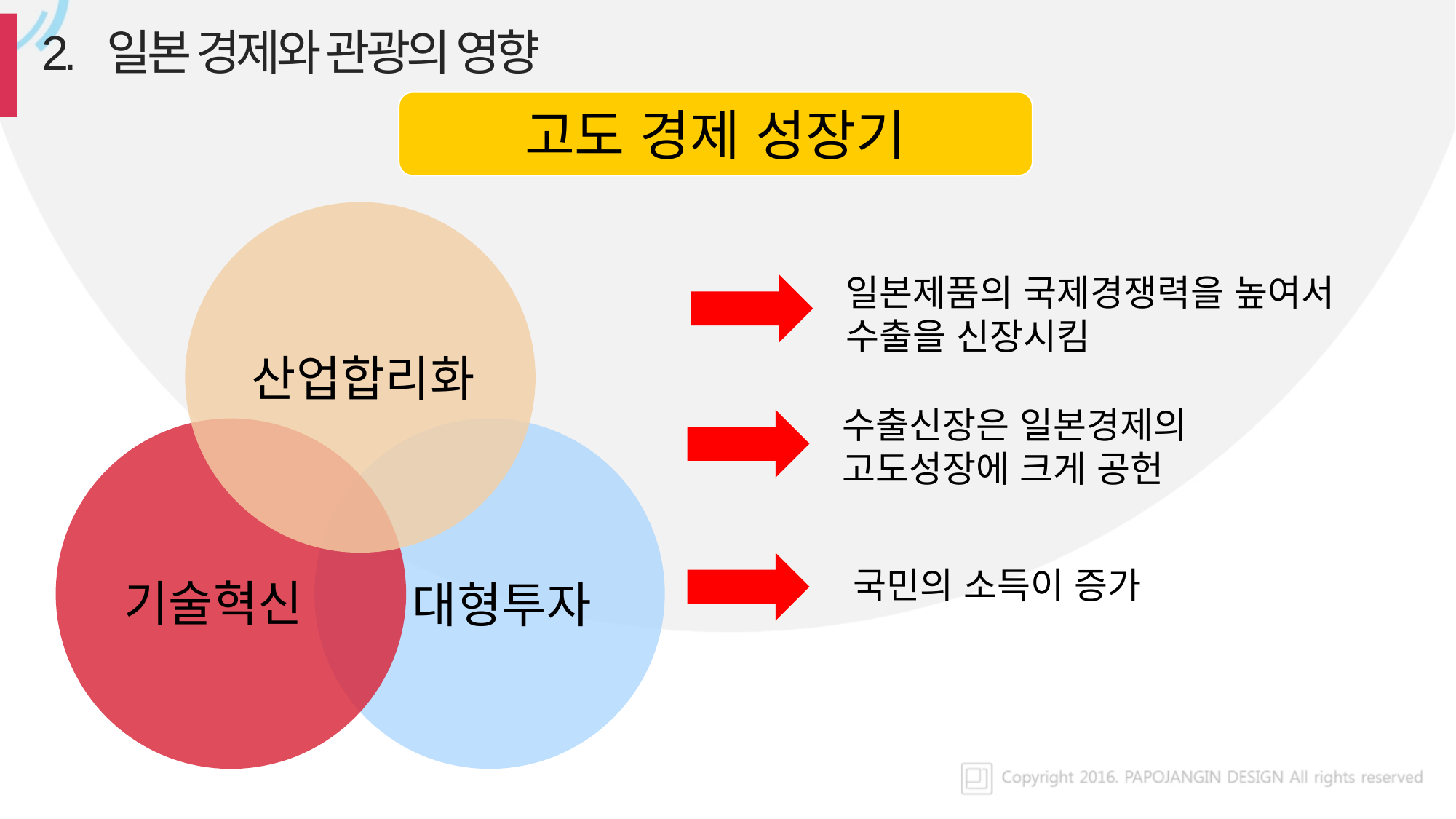

2.  일본 경제와 관광의 영향

고도 경제 성장기

일본제품의 국제경쟁력을 높여서 수출을 신장시킴

산업합리화
수출신장은 일본경제의 고도성장에 크게 공헌

국민의 소득이 증가
기술혁신
대형투자